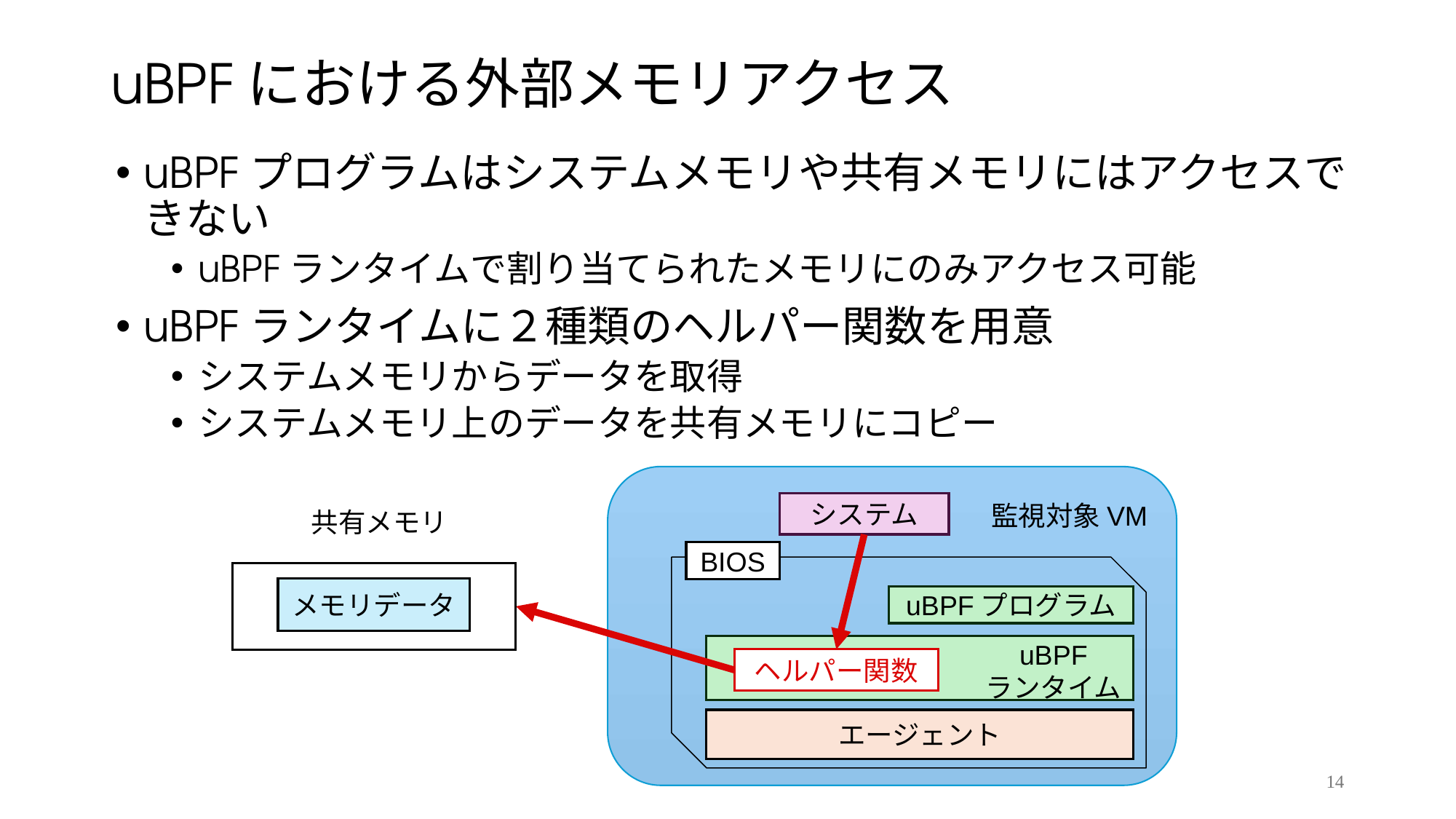

# uBPFにおける外部メモリアクセス
uBPFプログラムはシステムメモリや共有メモリにはアクセスできない
uBPFランタイムで割り当てられたメモリにのみアクセス可能
uBPFランタイムに２種類のヘルパー関数を用意
システムメモリからデータを取得
システムメモリ上のデータを共有メモリにコピー

システム
監視対象VM
共有メモリ
BIOS

エージェント

メモリデータ
uBPFプログラム
uBPF
ランタイム

ヘルパー関数
14